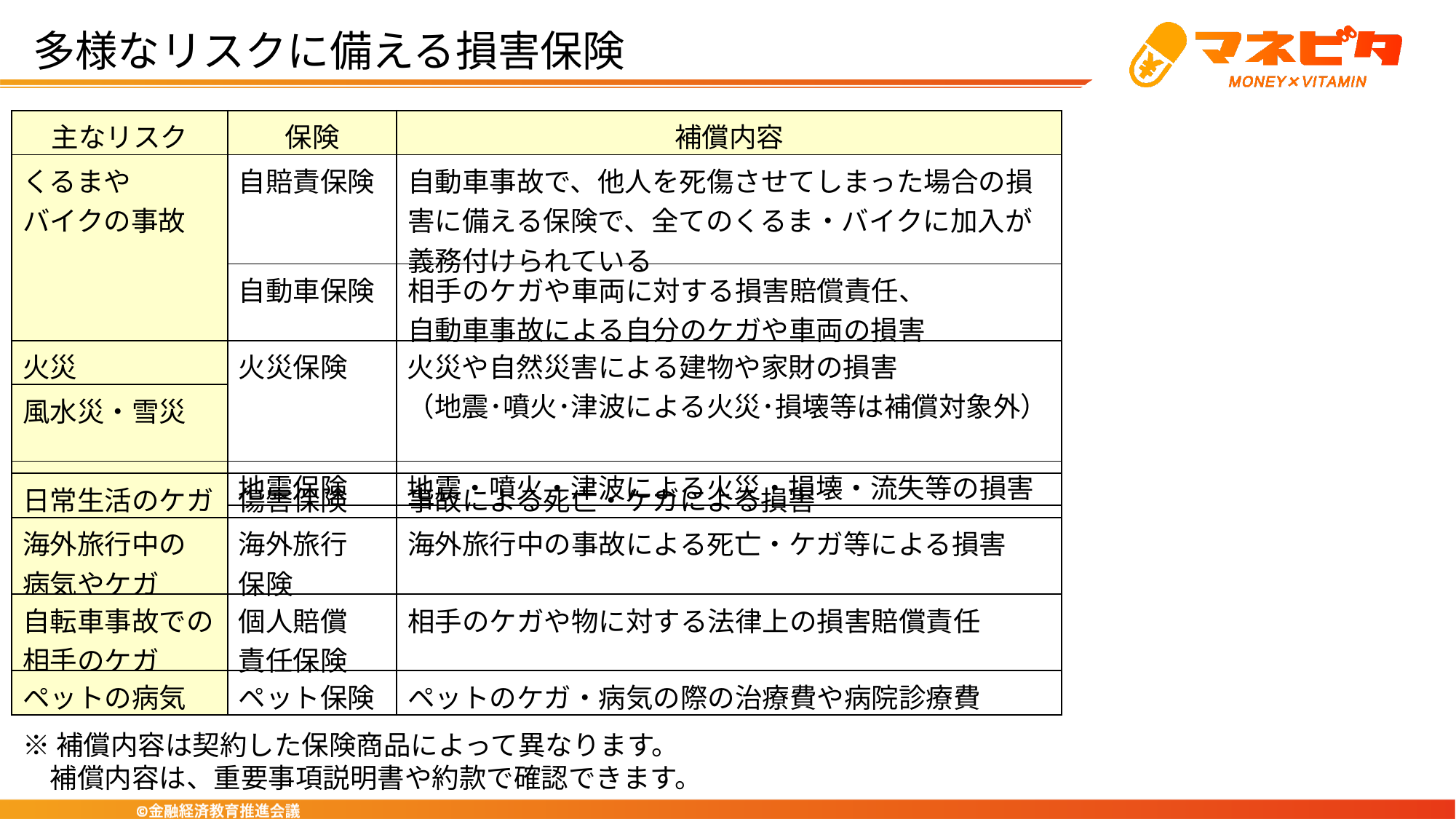

多様なリスクに備える損害保険
| 主なリスク | 保険 | 補償内容 |
| --- | --- | --- |
| くるまや バイクの事故 | 自賠責保険 | 自動車事故で、他人を死傷させてしまった場合の損害に備える保険で、全てのくるま・バイクに加入が義務付けられている |
| --- | --- | --- |
|  | 自動車保険 | 相手のケガや車両に対する損害賠償責任、 自動車事故による自分のケガや車両の損害 |
| 火災 | 火災保険 | 火災や自然災害による建物や家財の損害 （地震･噴火･津波による火災･損壊等は補償対象外） |
| --- | --- | --- |
| 風水災・雪災 |  |  |
| 地震 | 地震保険 | 地震・噴火・津波による火災・損壊・流失等の損害 |
| 日常生活のケガ | 傷害保険 | 事故による死亡・ケガによる損害 |
| --- | --- | --- |
| 海外旅行中の 病気やケガ | 海外旅行 保険 | 海外旅行中の事故による死亡・ケガ等による損害 |
| 自転車事故での相手のケガ | 個人賠償 責任保険 | 相手のケガや物に対する法律上の損害賠償責任 |
| ペットの病気 | ペット保険 | ペットのケガ・病気の際の治療費や病院診療費 |
※補償内容は契約した保険商品によって異なります。
　補償内容は、重要事項説明書や約款で確認できます。